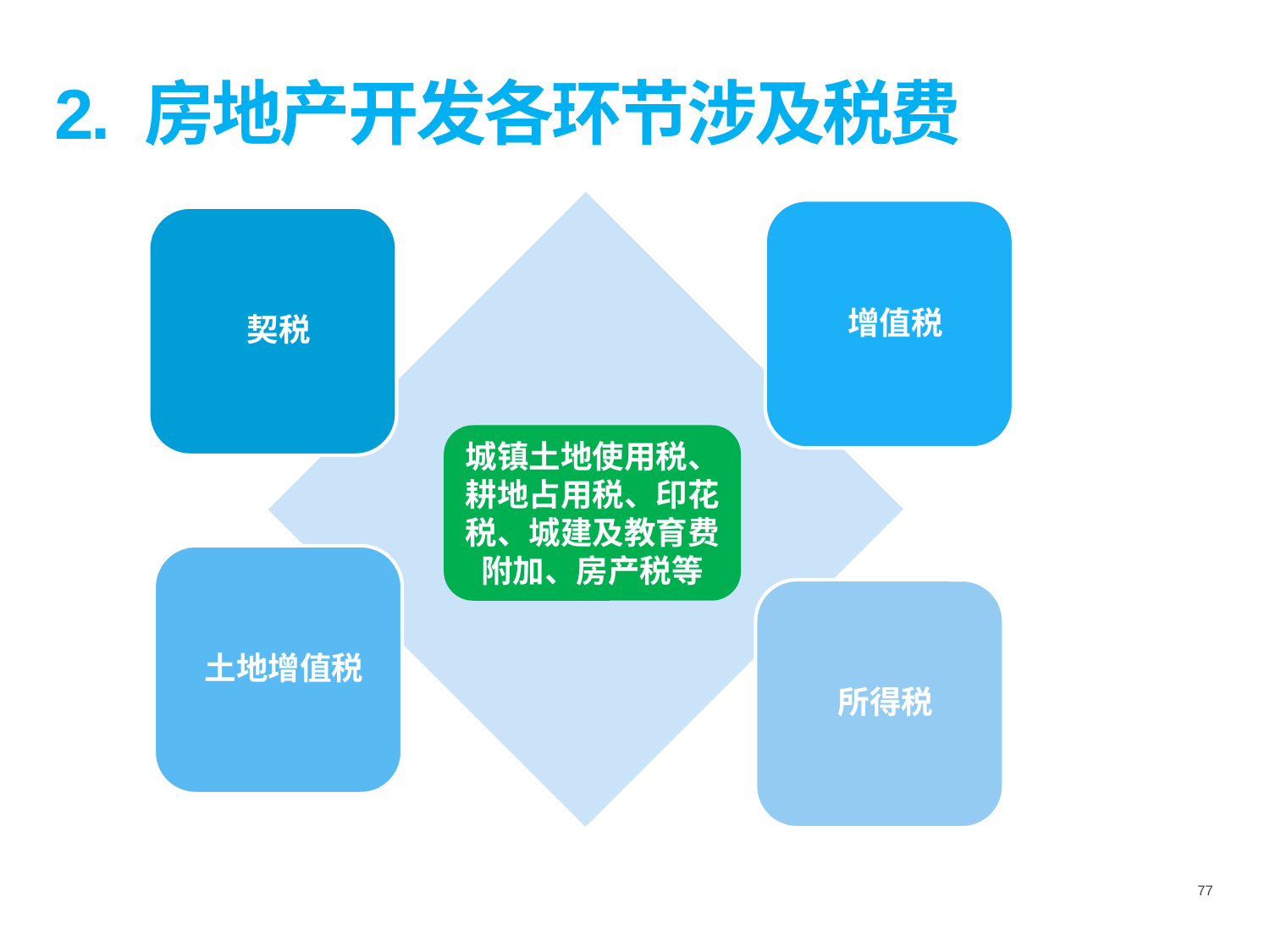

# 2. 房地产开发各环节涉及税费
契税
增值税
土地增值税
所得税
城镇土地使用税、耕地占用税、印花税、城建及教育费附加、房产税等
77